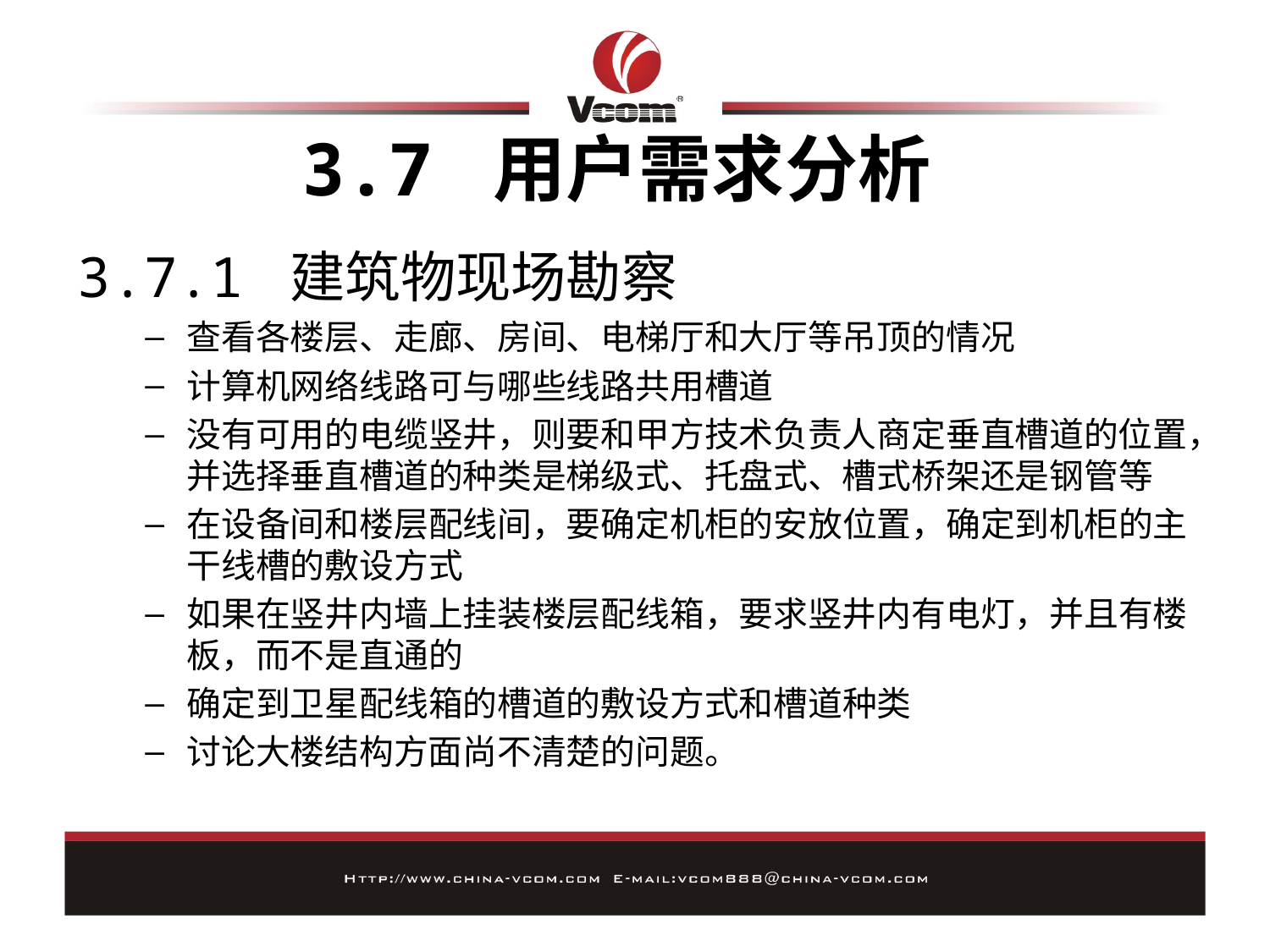

# 3.7 用户需求分析
3.7.1 建筑物现场勘察
查看各楼层、走廊、房间、电梯厅和大厅等吊顶的情况
计算机网络线路可与哪些线路共用槽道
没有可用的电缆竖井，则要和甲方技术负责人商定垂直槽道的位置，并选择垂直槽道的种类是梯级式、托盘式、槽式桥架还是钢管等
在设备间和楼层配线间，要确定机柜的安放位置，确定到机柜的主干线槽的敷设方式
如果在竖井内墙上挂装楼层配线箱，要求竖井内有电灯，并且有楼板，而不是直通的
确定到卫星配线箱的槽道的敷设方式和槽道种类
讨论大楼结构方面尚不清楚的问题。